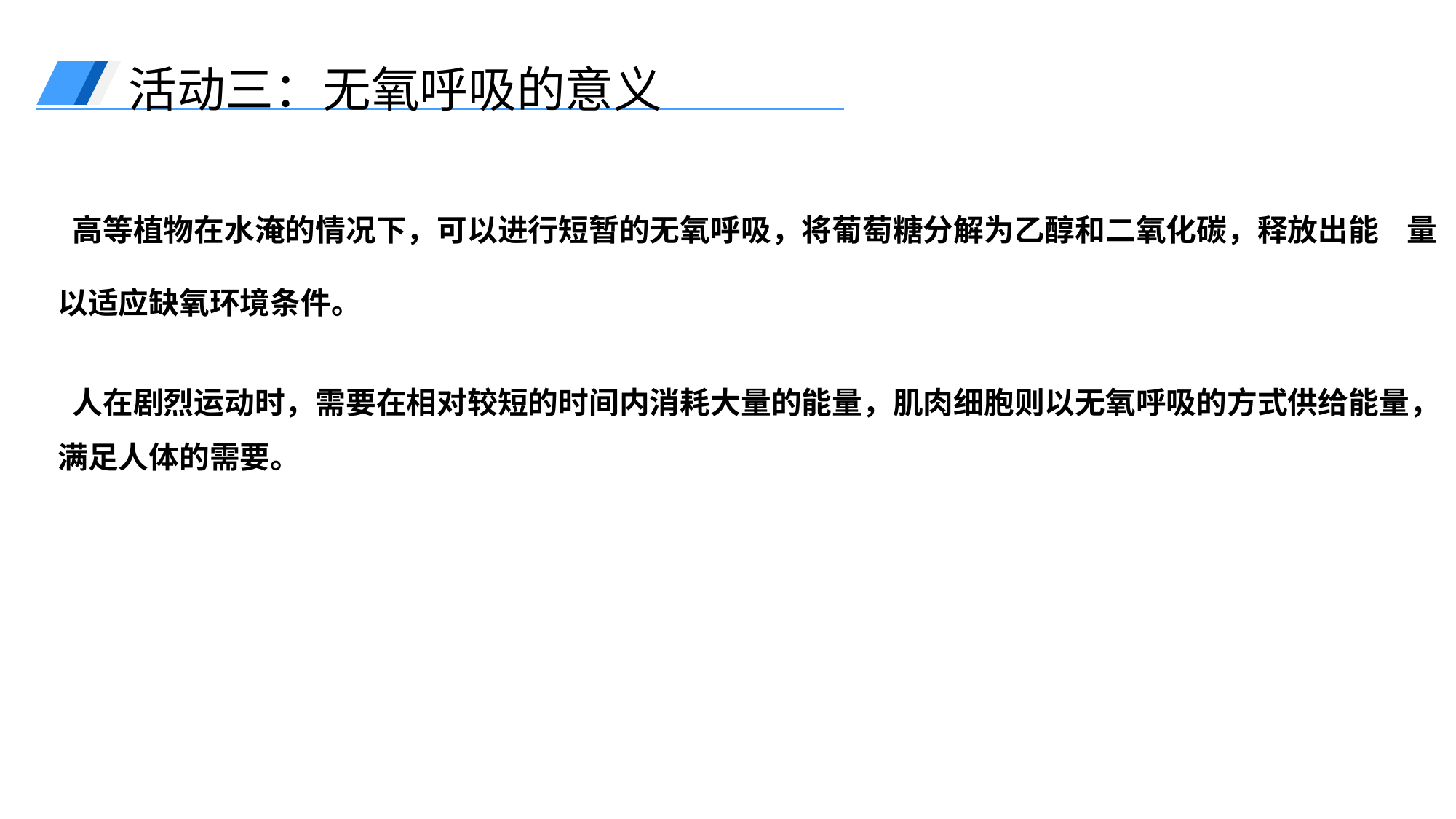

活动三：无氧呼吸的意义

       高等植物在水淹的情况下，可以进行短暂的无氧呼吸，将葡萄糖分解为乙醇和二氧化碳，释放出能    量以适应缺氧环境条件。

       人在剧烈运动时，需要在相对较短的时间内消耗大量的能量，肌肉细胞则以无氧呼吸的方式供给能量，满足人体的需要。